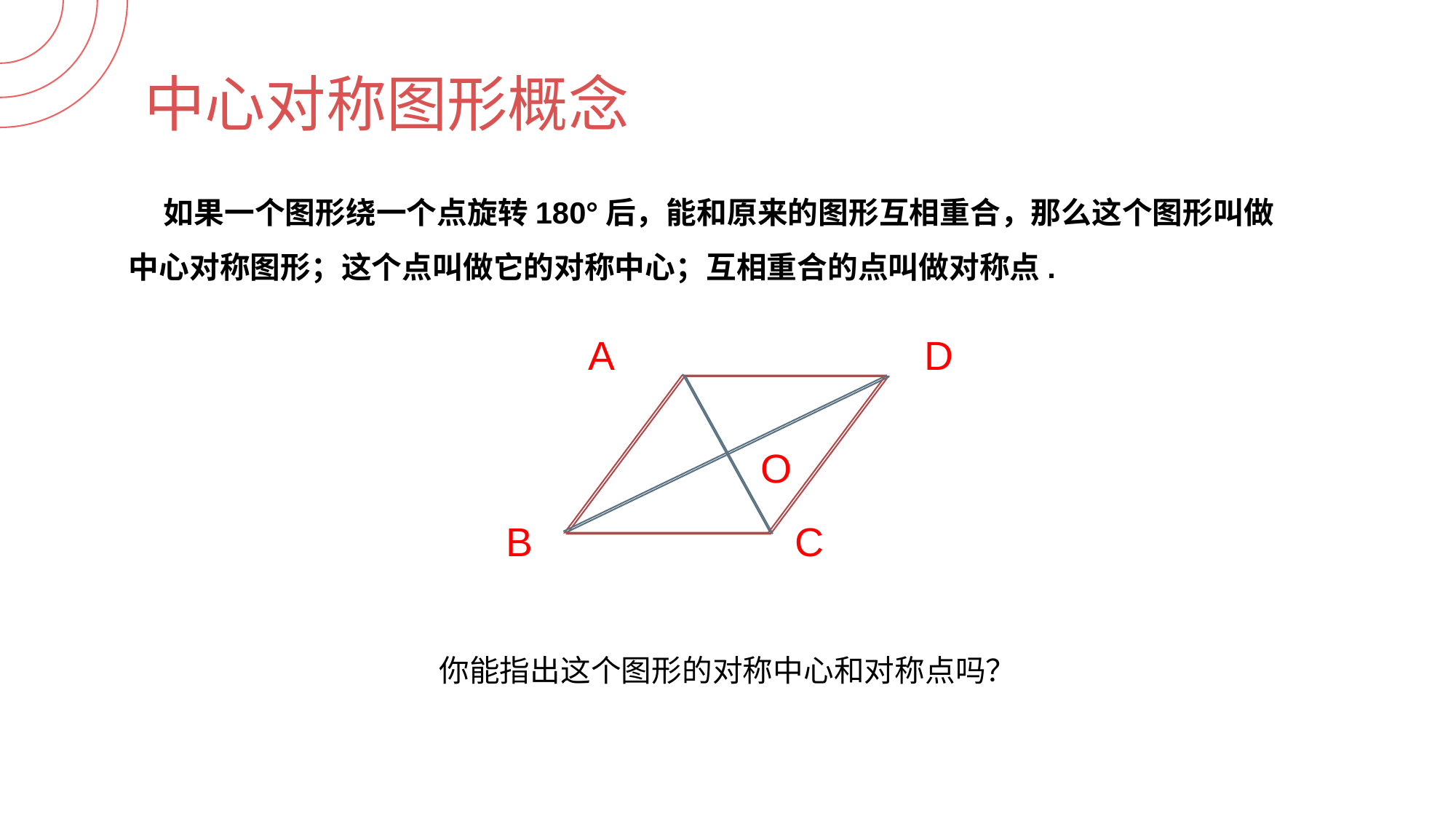

中心对称图形概念
    如果一个图形绕一个点旋转180°后，能和原来的图形互相重合，那么这个图形叫做中心对称图形；这个点叫做它的对称中心；互相重合的点叫做对称点.
A
D

O
B
C
你能指出这个图形的对称中心和对称点吗？